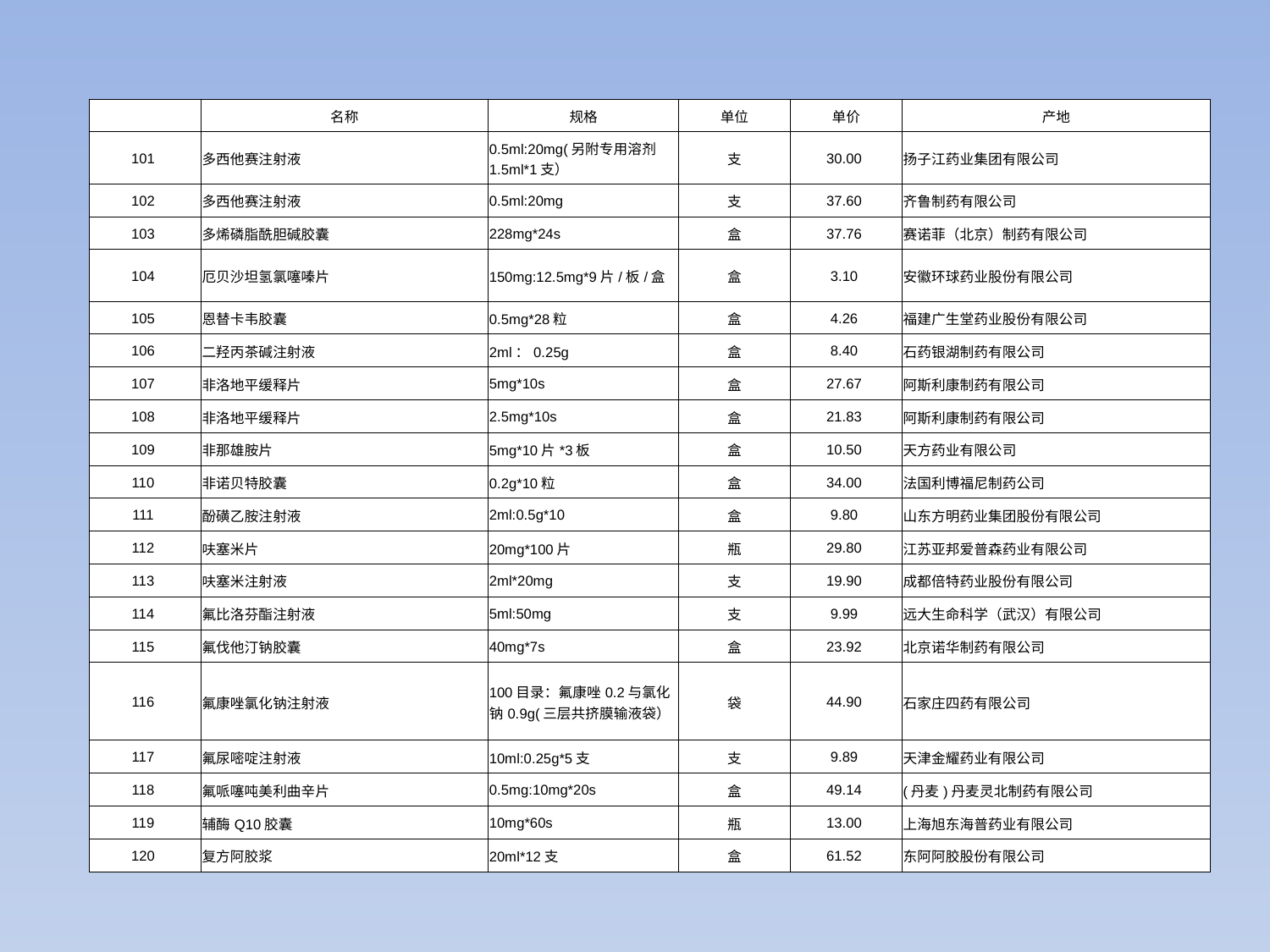

|  | 名称 | 规格 | 单位 | 单价 | 产地 |
| --- | --- | --- | --- | --- | --- |
| 101 | 多西他赛注射液 | 0.5ml:20mg(另附专用溶剂1.5ml\*1支） | 支 | 30.00 | 扬子江药业集团有限公司 |
| 102 | 多西他赛注射液 | 0.5ml:20mg | 支 | 37.60 | 齐鲁制药有限公司 |
| 103 | 多烯磷脂酰胆碱胶囊 | 228mg\*24s | 盒 | 37.76 | 赛诺菲（北京）制药有限公司 |
| 104 | 厄贝沙坦氢氯噻嗪片 | 150mg:12.5mg\*9片/板/盒 | 盒 | 3.10 | 安徽环球药业股份有限公司 |
| 105 | 恩替卡韦胶囊 | 0.5mg\*28粒 | 盒 | 4.26 | 福建广生堂药业股份有限公司 |
| 106 | 二羟丙茶碱注射液 | 2ml：0.25g | 盒 | 8.40 | 石药银湖制药有限公司 |
| 107 | 非洛地平缓释片 | 5mg\*10s | 盒 | 27.67 | 阿斯利康制药有限公司 |
| 108 | 非洛地平缓释片 | 2.5mg\*10s | 盒 | 21.83 | 阿斯利康制药有限公司 |
| 109 | 非那雄胺片 | 5mg\*10片\*3板 | 盒 | 10.50 | 天方药业有限公司 |
| 110 | 非诺贝特胶囊 | 0.2g\*10粒 | 盒 | 34.00 | 法国利博福尼制药公司 |
| 111 | 酚磺乙胺注射液 | 2ml:0.5g\*10 | 盒 | 9.80 | 山东方明药业集团股份有限公司 |
| 112 | 呋塞米片 | 20mg\*100片 | 瓶 | 29.80 | 江苏亚邦爱普森药业有限公司 |
| 113 | 呋塞米注射液 | 2ml\*20mg | 支 | 19.90 | 成都倍特药业股份有限公司 |
| 114 | 氟比洛芬酯注射液 | 5ml:50mg | 支 | 9.99 | 远大生命科学（武汉）有限公司 |
| 115 | 氟伐他汀钠胶囊 | 40mg\*7s | 盒 | 23.92 | 北京诺华制药有限公司 |
| 116 | 氟康唑氯化钠注射液 | 100目录：氟康唑0.2与氯化钠0.9g(三层共挤膜输液袋） | 袋 | 44.90 | 石家庄四药有限公司 |
| 117 | 氟尿嘧啶注射液 | 10ml:0.25g\*5支 | 支 | 9.89 | 天津金耀药业有限公司 |
| 118 | 氟哌噻吨美利曲辛片 | 0.5mg:10mg\*20s | 盒 | 49.14 | (丹麦)丹麦灵北制药有限公司 |
| 119 | 辅酶Q10胶囊 | 10mg\*60s | 瓶 | 13.00 | 上海旭东海普药业有限公司 |
| 120 | 复方阿胶浆 | 20ml\*12支 | 盒 | 61.52 | 东阿阿胶股份有限公司 |